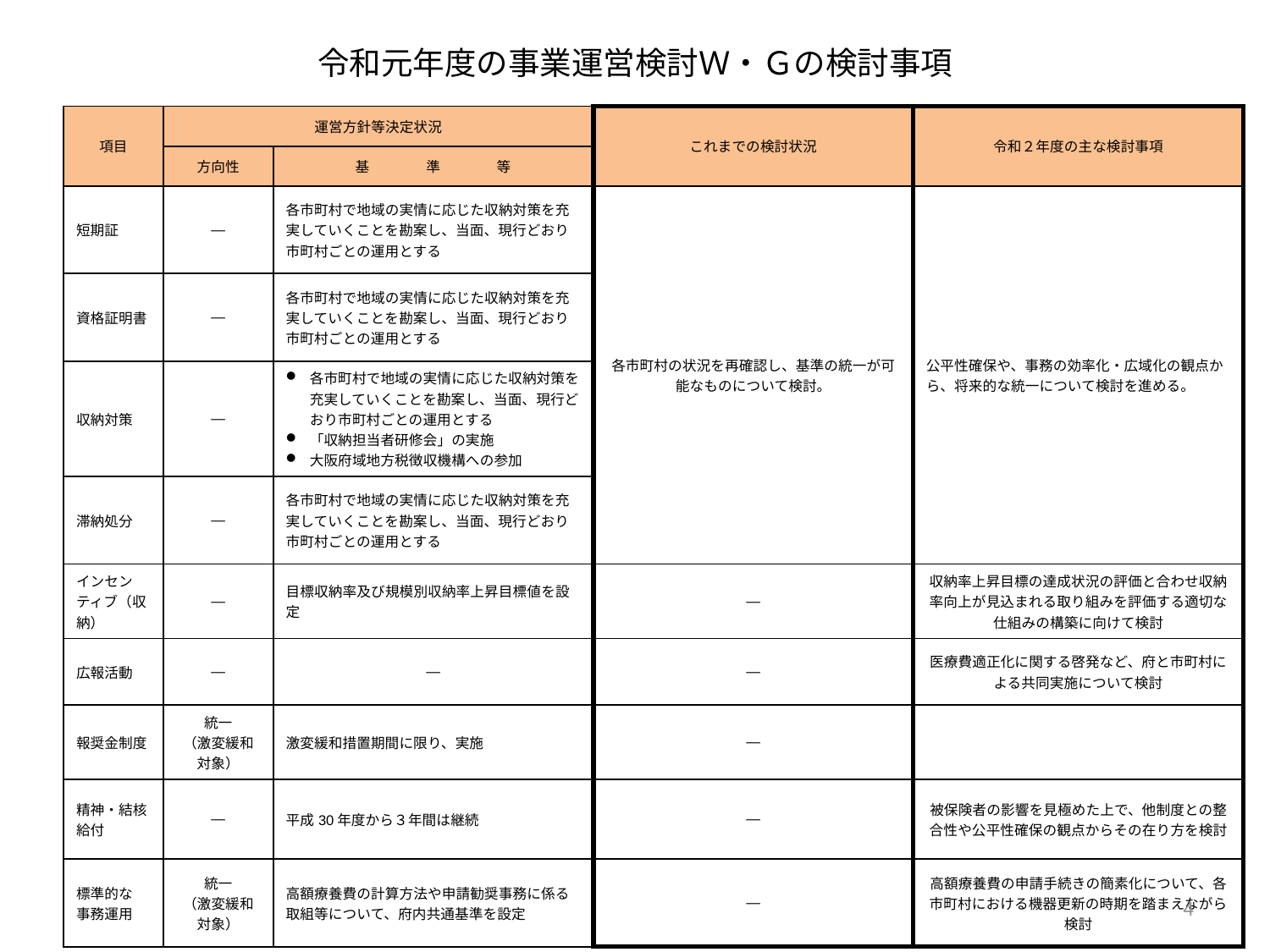

# 令和元年度の事業運営検討Ｗ・Ｇの検討事項
| 項目 | 運営方針等決定状況 |  | これまでの検討状況 | 令和２年度の主な検討事項 |
| --- | --- | --- | --- | --- |
|  | 方向性 | 基　　　　準　　　　等 |  |  |
| 短期証 | ― | 各市町村で地域の実情に応じた収納対策を充実していくことを勘案し、当面、現行どおり市町村ごとの運用とする | 各市町村の状況を再確認し、基準の統一が可能なものについて検討。 | 公平性確保や、事務の効率化・広域化の観点から、将来的な統一について検討を進める。 |
| 資格証明書 | ― | 各市町村で地域の実情に応じた収納対策を充実していくことを勘案し、当面、現行どおり市町村ごとの運用とする |  |  |
| 収納対策 | ― | 各市町村で地域の実情に応じた収納対策を充実していくことを勘案し、当面、現行どおり市町村ごとの運用とする 「収納担当者研修会」の実施 大阪府域地方税徴収機構への参加 |  |  |
| 滞納処分 | ― | 各市町村で地域の実情に応じた収納対策を充実していくことを勘案し、当面、現行どおり市町村ごとの運用とする |  |  |
| インセンティブ（収納） | ― | 目標収納率及び規模別収納率上昇目標値を設定 | ― | 収納率上昇目標の達成状況の評価と合わせ収納率向上が見込まれる取り組みを評価する適切な仕組みの構築に向けて検討 |
| 広報活動 | ― | ― | ― | 医療費適正化に関する啓発など、府と市町村による共同実施について検討 |
| 報奨金制度 | 統一 （激変緩和対象） | 激変緩和措置期間に限り、実施 | ― |  |
| 精神・結核給付 | ― | 平成30年度から３年間は継続 | ― | 被保険者の影響を見極めた上で、他制度との整合性や公平性確保の観点からその在り方を検討 |
| 標準的な 事務運用 | 統一 （激変緩和対象） | 高額療養費の計算方法や申請勧奨事務に係る取組等について、府内共通基準を設定 | ― | 高額療養費の申請手続きの簡素化について、各市町村における機器更新の時期を踏まえながら検討 |
4